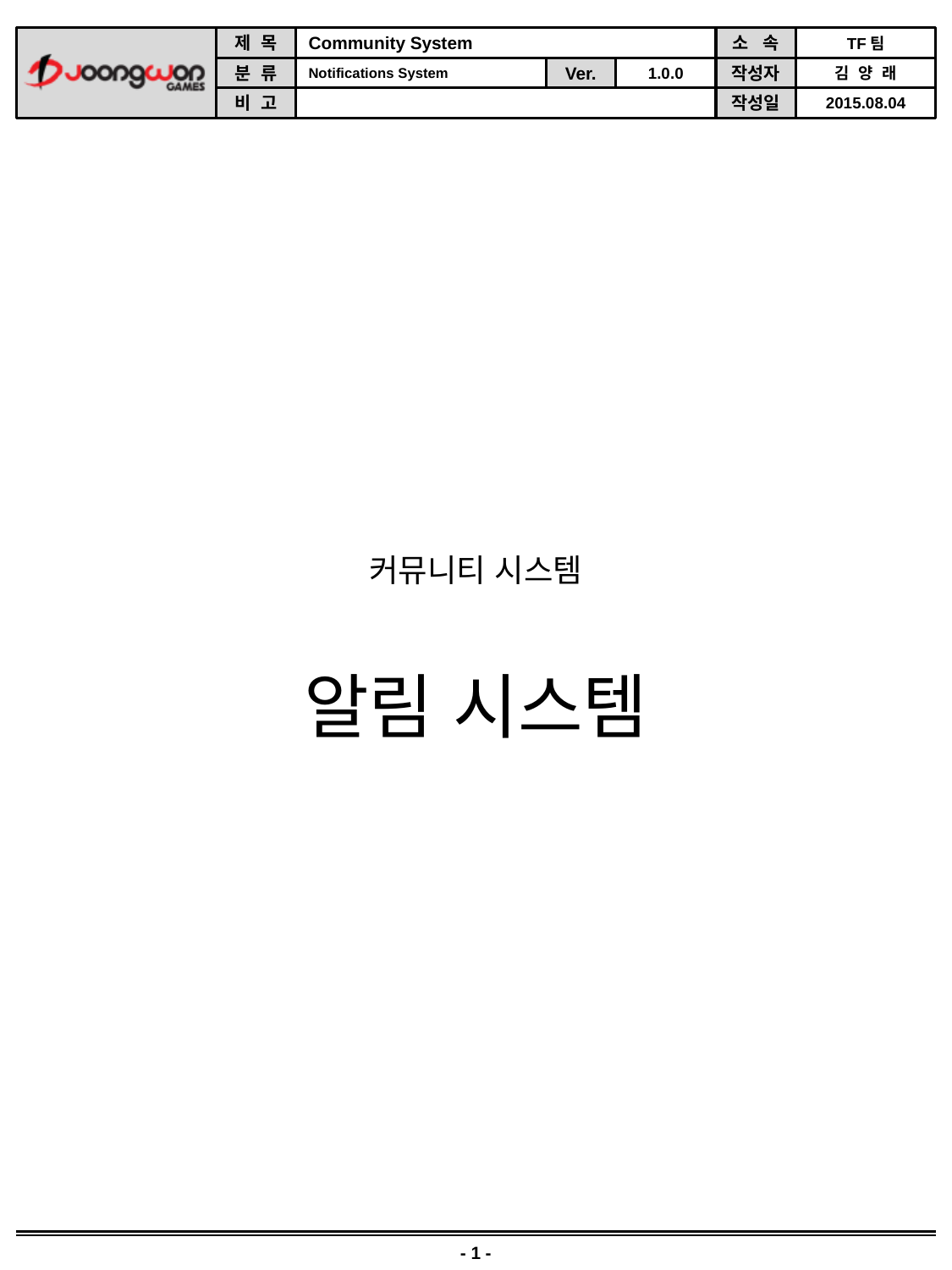

커뮤니티 시스템

알림 시스템
- 1 -